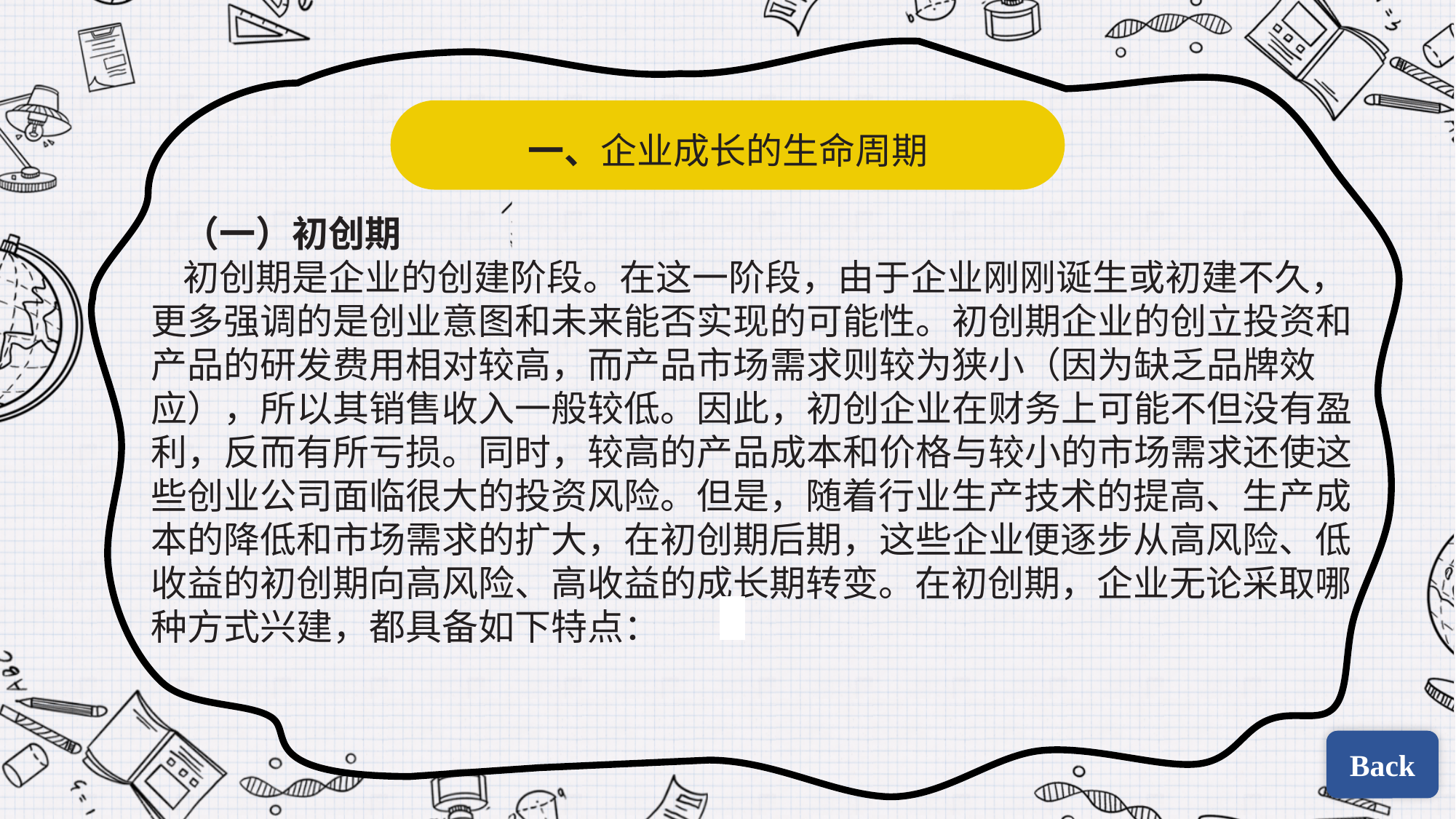

一、企业成长的生命周期
（一）初创期
初创期是企业的创建阶段。在这一阶段，由于企业刚刚诞生或初建不久，更多强调的是创业意图和未来能否实现的可能性。初创期企业的创立投资和产品的研发费用相对较高，而产品市场需求则较为狭小（因为缺乏品牌效应），所以其销售收入一般较低。因此，初创企业在财务上可能不但没有盈利，反而有所亏损。同时，较高的产品成本和价格与较小的市场需求还使这些创业公司面临很大的投资风险。但是，随着行业生产技术的提高、生产成本的降低和市场需求的扩大，在初创期后期，这些企业便逐步从高风险、低收益的初创期向高风险、高收益的成长期转变。在初创期，企业无论采取哪种方式兴建，都具备如下特点：
|  |  |
| --- | --- |
|  |  |

Back
Back